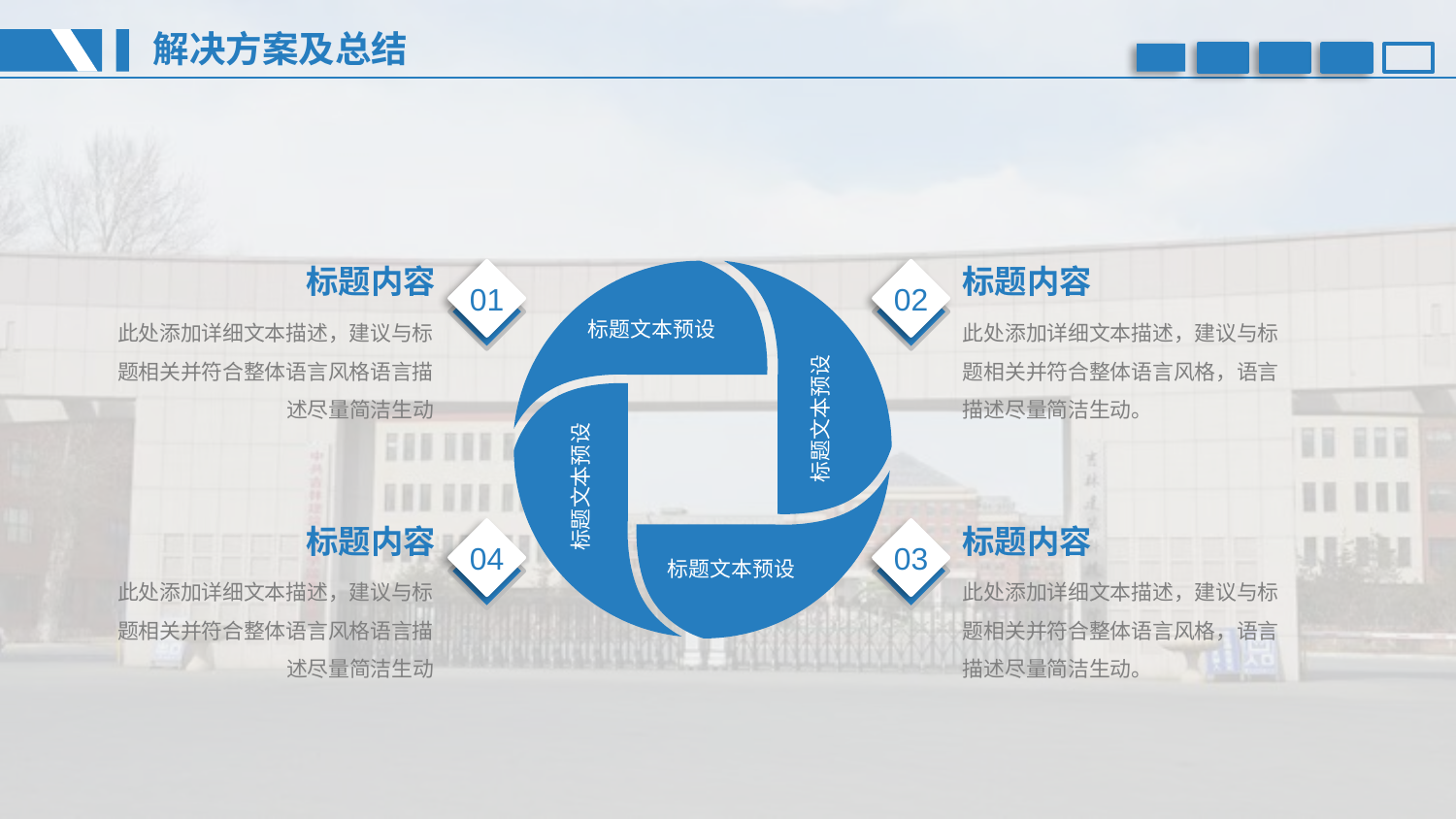

解决方案及总结

标题内容
此处添加详细文本描述，建议与标题相关并符合整体语言风格语言描述尽量简洁生动
标题内容
此处添加详细文本描述，建议与标题相关并符合整体语言风格，语言描述尽量简洁生动。

标题文本预设

标题文本预设
01

02

标题文本预设

标题文本预设
标题内容
此处添加详细文本描述，建议与标题相关并符合整体语言风格语言描述尽量简洁生动
标题内容
此处添加详细文本描述，建议与标题相关并符合整体语言风格，语言描述尽量简洁生动。
04

03